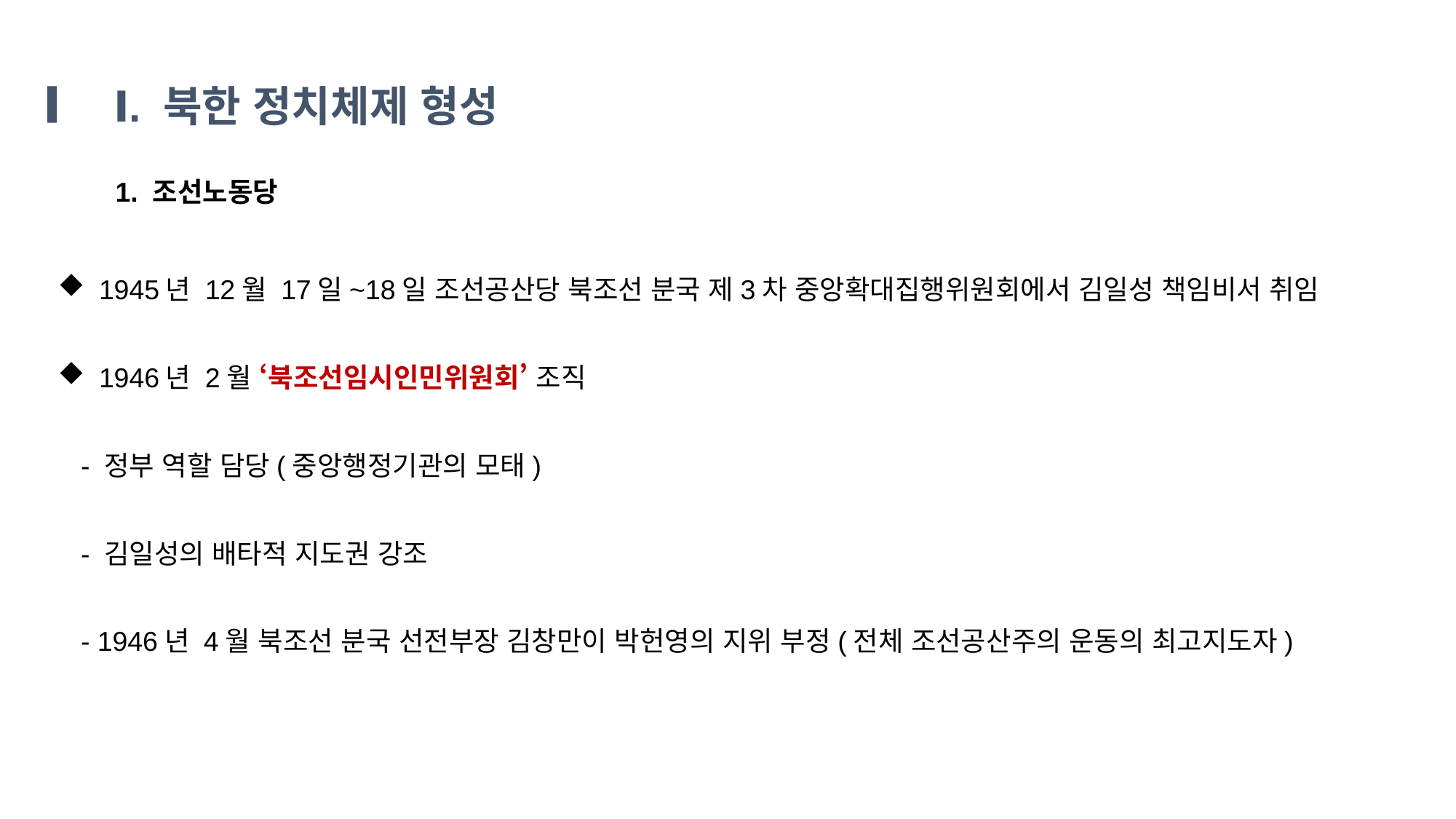

Ⅰ. 북한 정치체제 형성

1. 조선노동당
1945년 12월 17일~18일 조선공산당 북조선 분국 제3차 중앙확대집행위원회에서 김일성 책임비서 취임
1946년 2월 ‘북조선임시인민위원회’ 조직
   - 정부 역할 담당(중앙행정기관의 모태)
   - 김일성의 배타적 지도권 강조
   - 1946년 4월 북조선 분국 선전부장 김창만이 박헌영의 지위 부정(전체 조선공산주의 운동의 최고지도자)